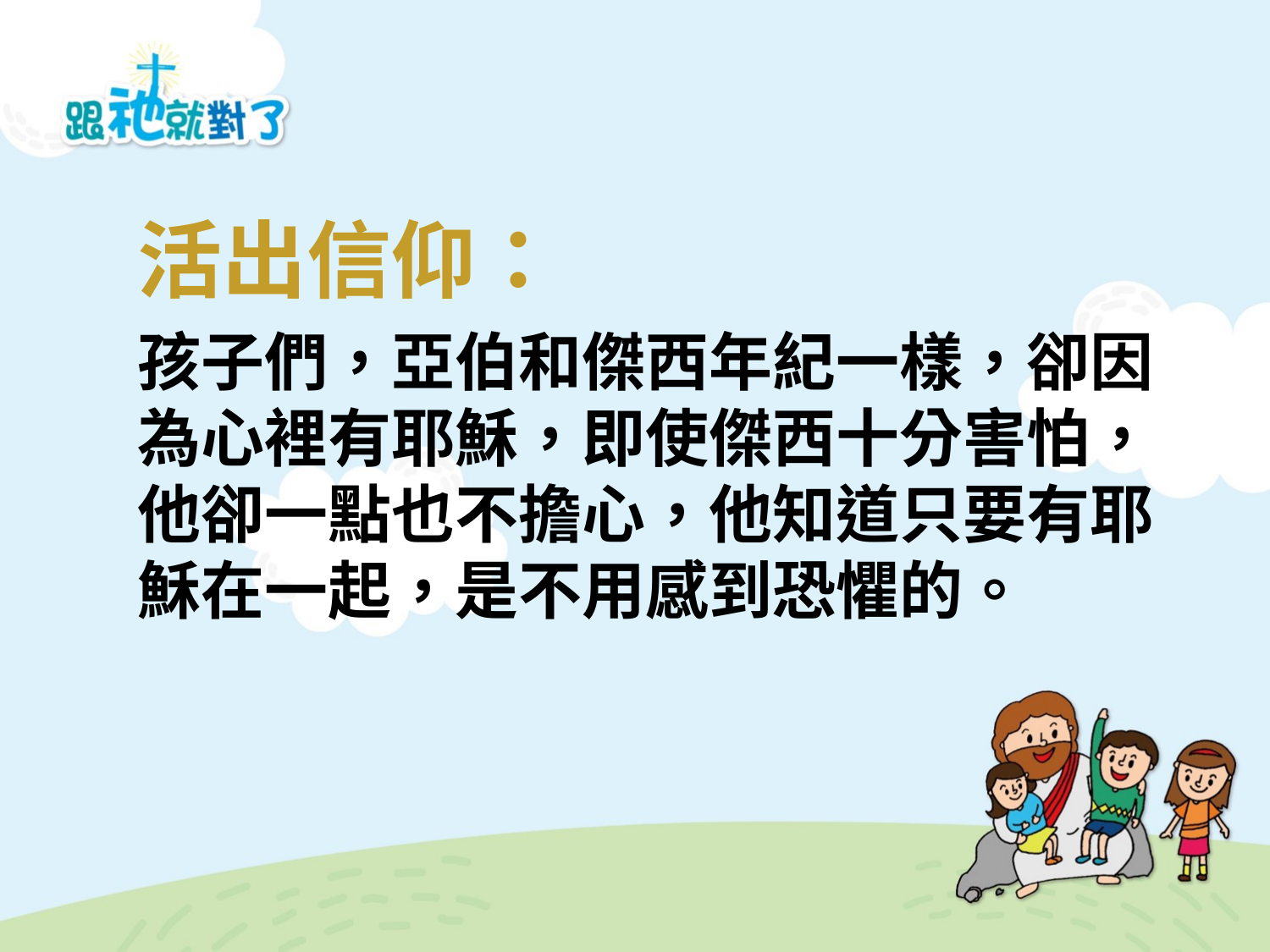

活出信仰：
孩子們，亞伯和傑西年紀一樣，卻因為心裡有耶穌，即使傑西十分害怕，他卻一點也不擔心，他知道只要有耶穌在一起，是不用感到恐懼的。